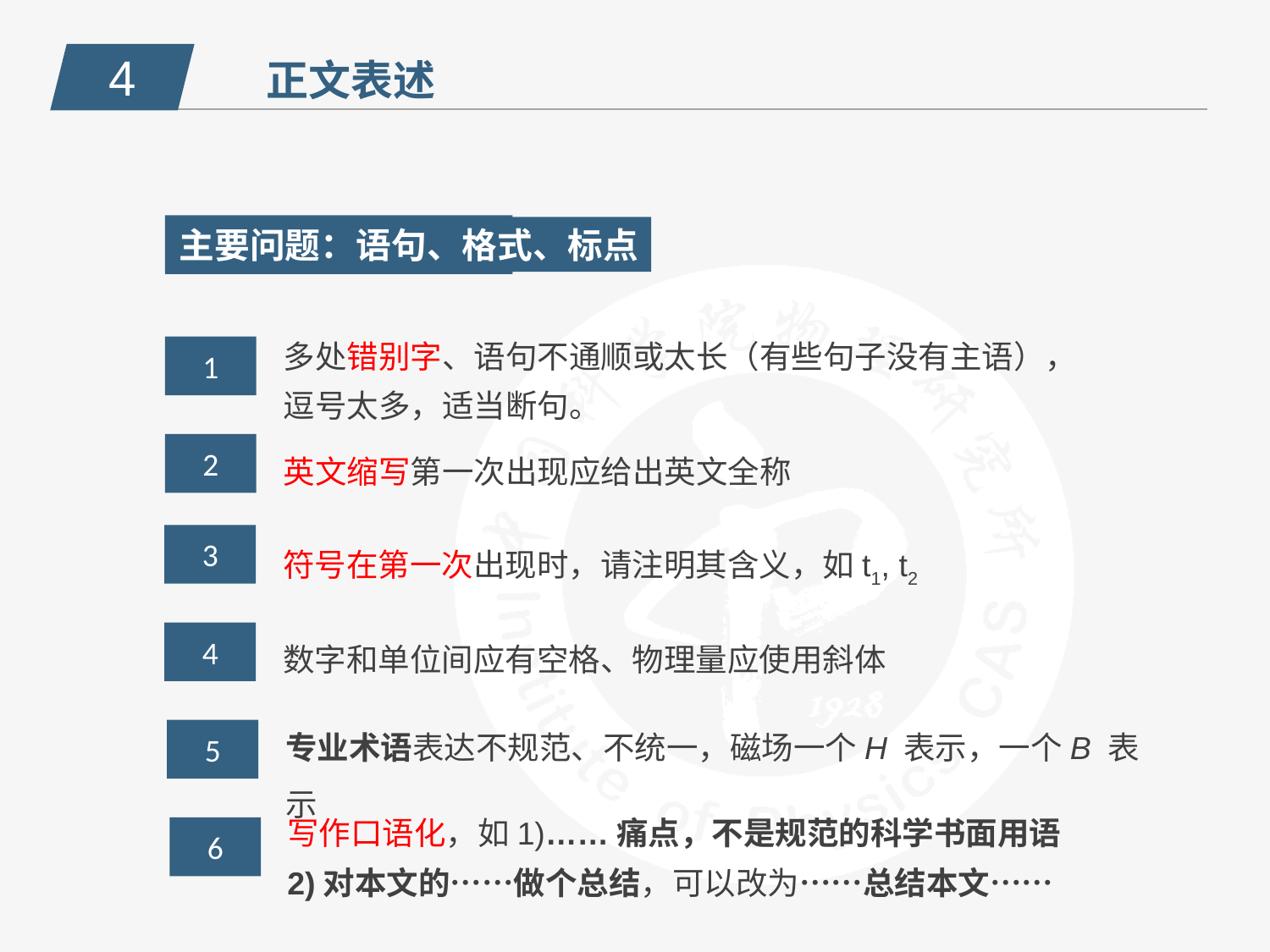

4

正文表述

主要问题：语句、格式、标点
多处错别字、语句不通顺或太长（有些句子没有主语），逗号太多，适当断句。
1
英文缩写第一次出现应给出英文全称
2
符号在第一次出现时，请注明其含义，如t1, t2
3
数字和单位间应有空格、物理量应使用斜体
4
专业术语表达不规范、不统一，磁场一个H 表示，一个B 表示
5
写作口语化，如1)……痛点，不是规范的科学书面用语
2)对本文的……做个总结，可以改为……总结本文……
6